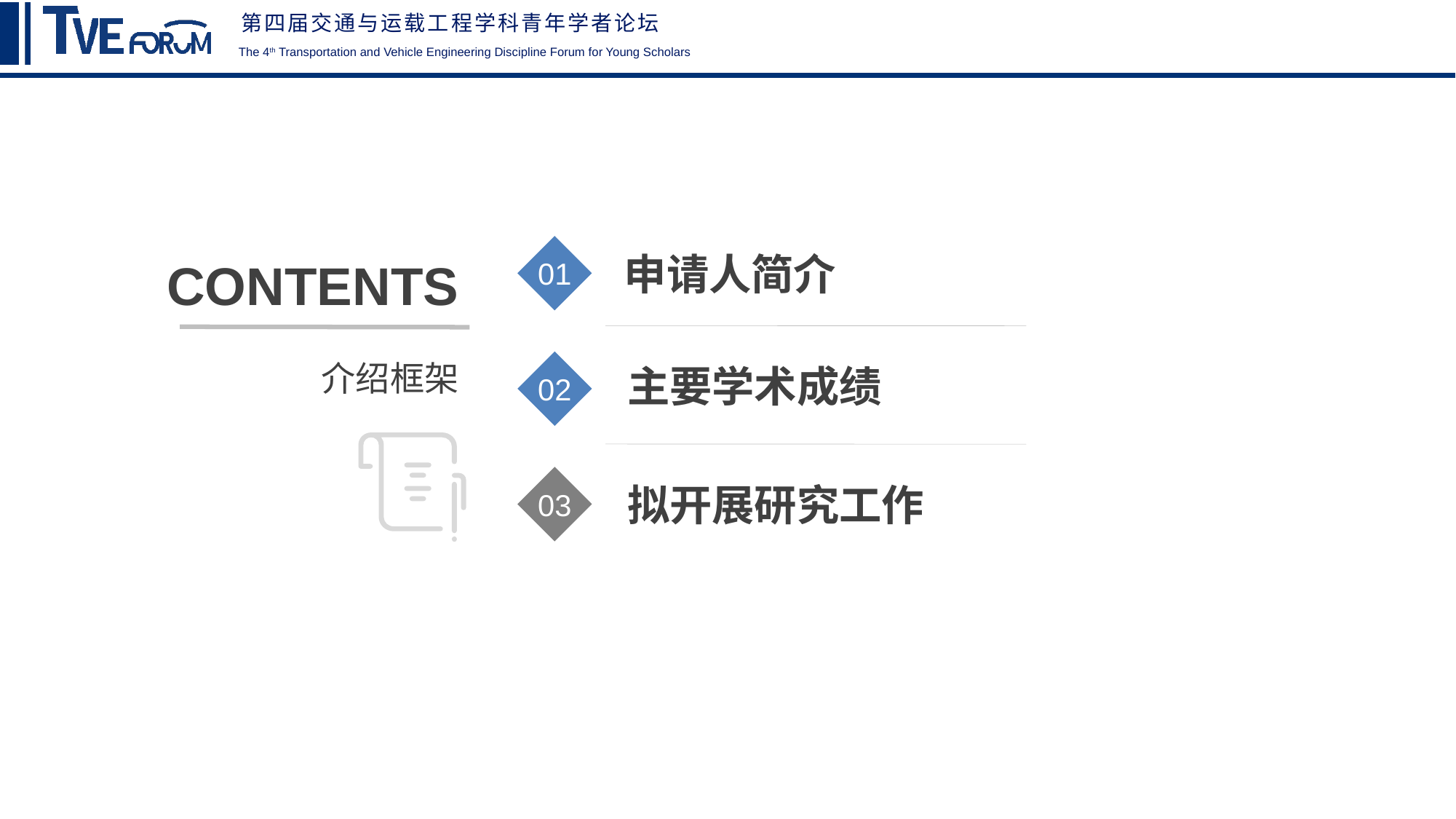

01
CONTENTS

介绍框架

申请人简介

02
主要学术成绩

03
拟开展研究工作